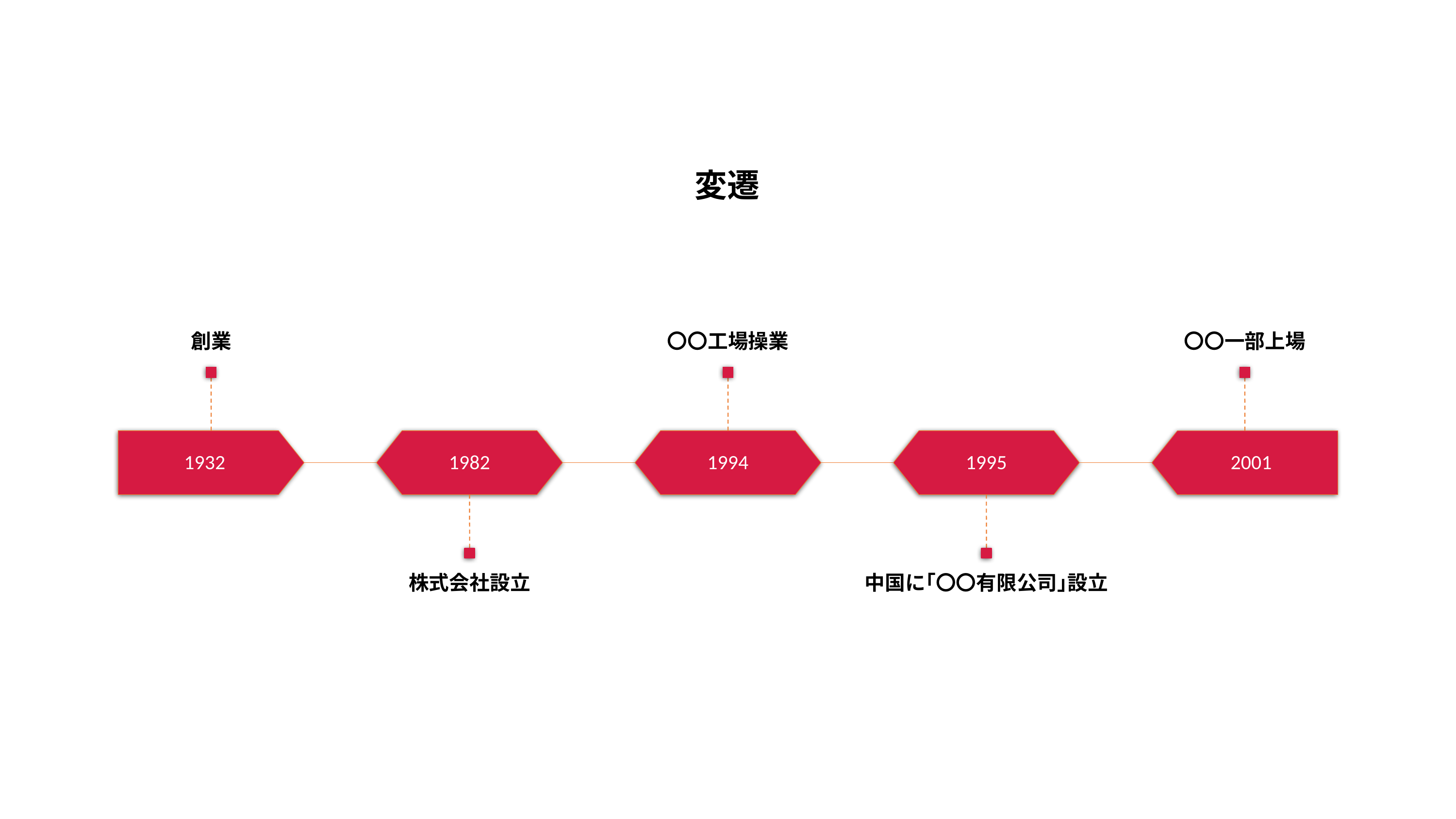

変遷
1932
創業
1982
株式会社設立
1994
〇〇工場操業
1995
中国に｢〇〇有限公司｣設立
2001
〇〇一部上場